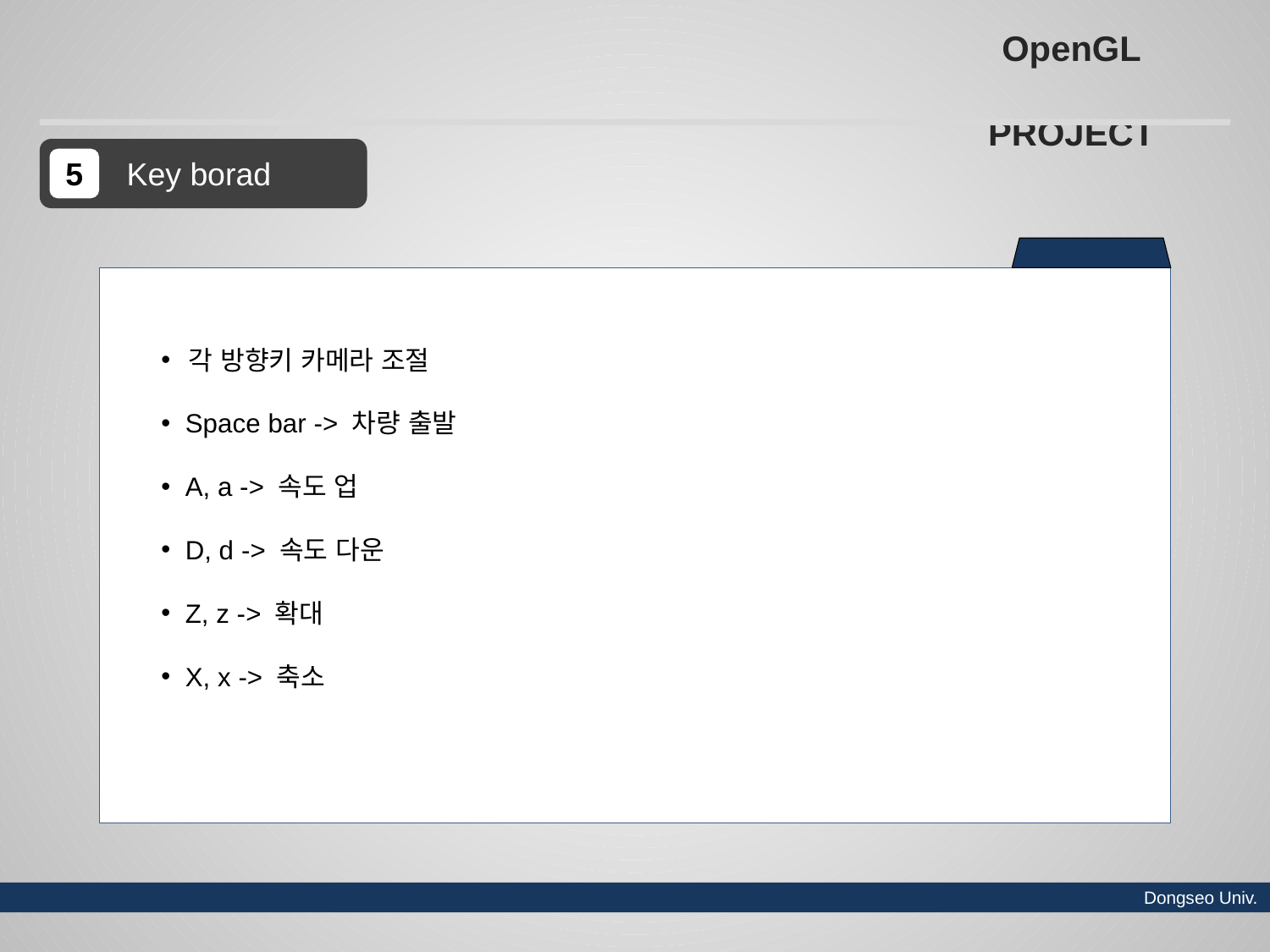

OpenGL
               PROJECT

        Key borad
5

  각 방향키 카메라 조절

  Space bar -> 차량 출발

  A, a -> 속도 업

  D, d -> 속도 다운

  Z, z -> 확대

  X, x -> 축소
 Dongseo Univ.